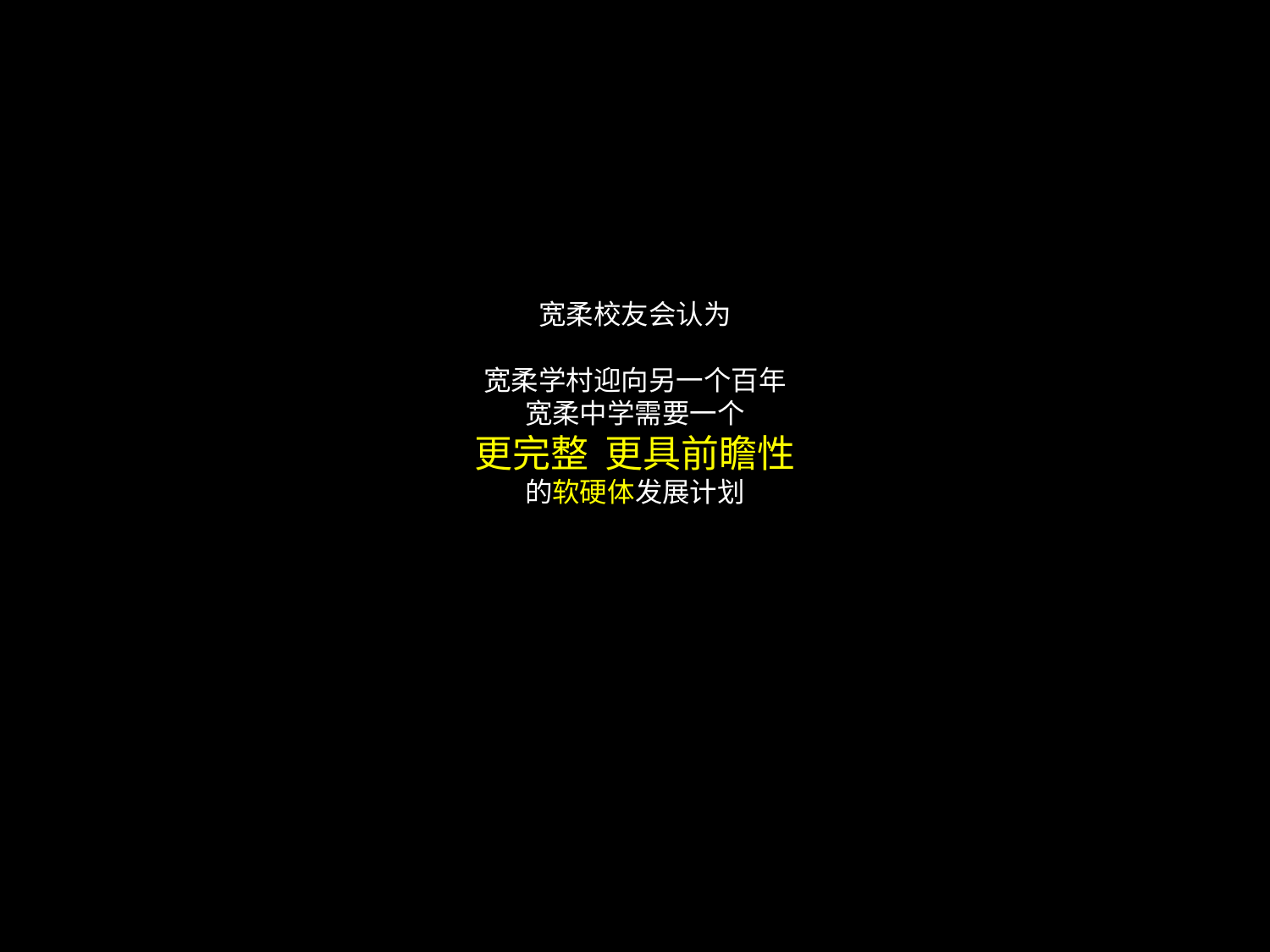

# 宽柔校友会认为 宽柔学村迎向另一个百年 宽柔中学需要一个 更完整  更具前瞻性 的软硬体发展计划